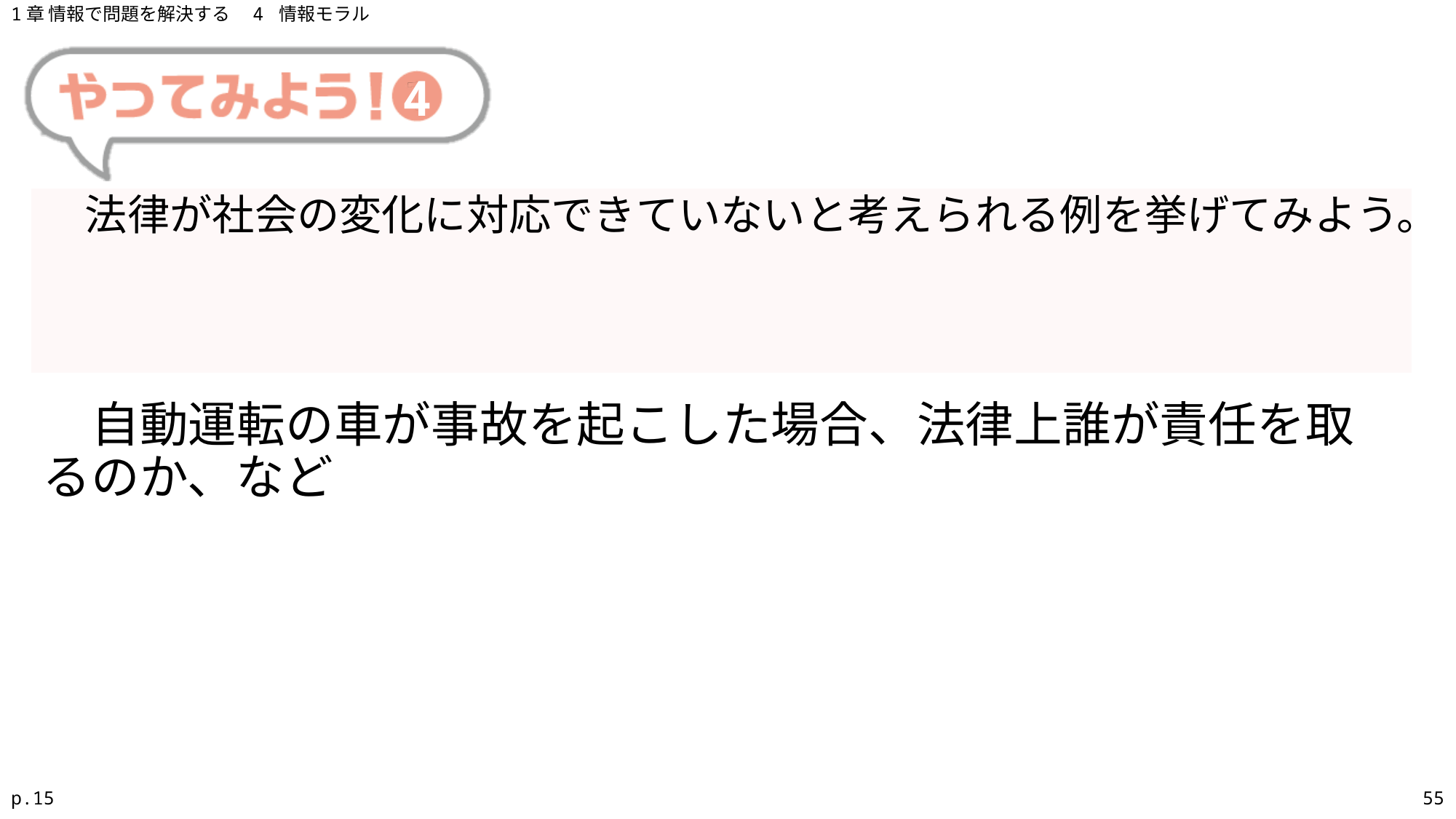

1章 情報で問題を解決する　4 情報モラル
# 4
　法律が社会の変化に対応できていないと考えられる例を挙げてみよう。
　自動運転の車が事故を起こした場合、法律上誰が責任を取るのか、など
p.15
55